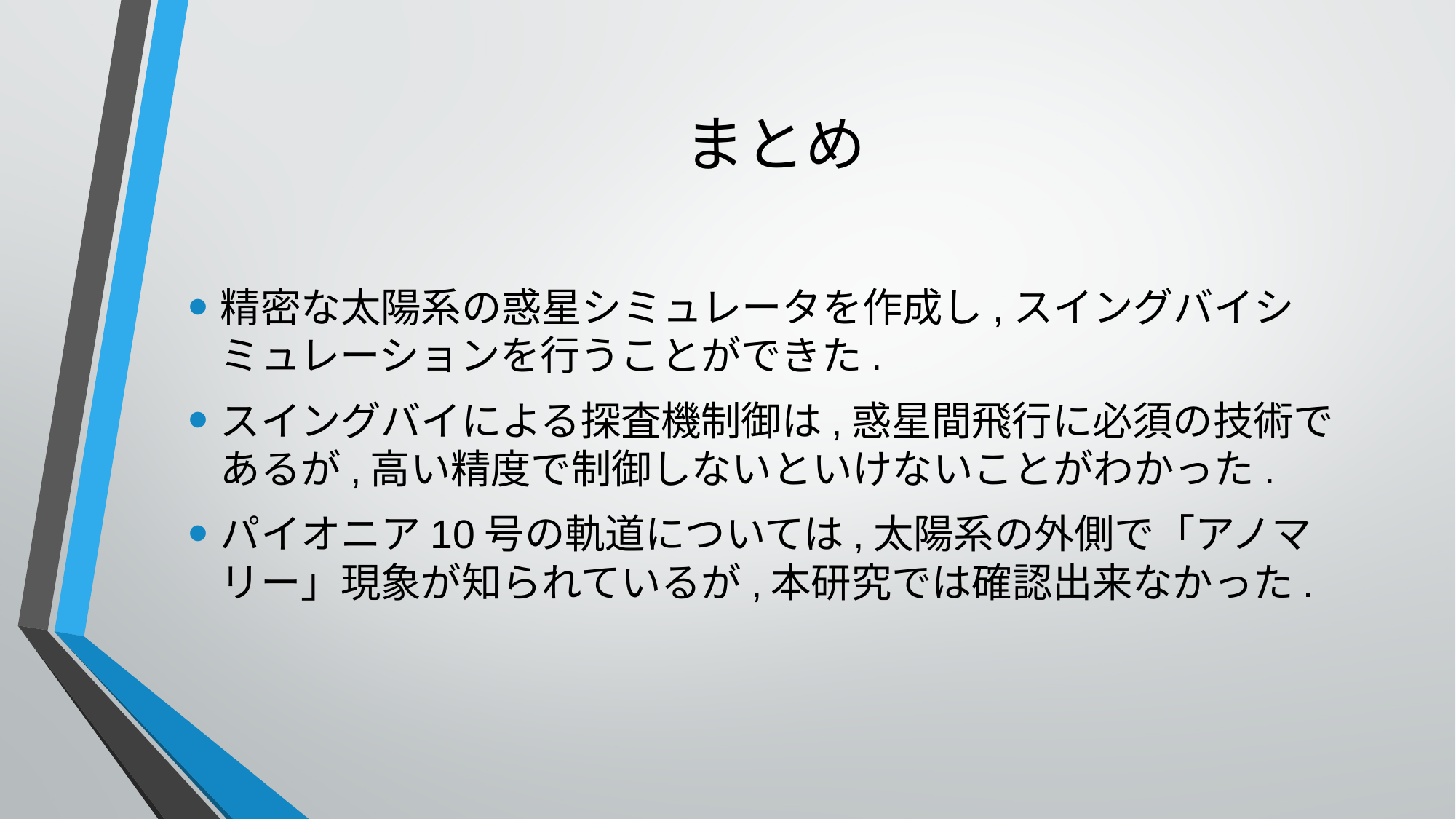

# まとめ

精密な太陽系の惑星シミュレータを作成し,スイングバイシミュレーションを行うことができた.
スイングバイによる探査機制御は,惑星間飛行に必須の技術であるが,高い精度で制御しないといけないことがわかった.
パイオニア10号の軌道については,太陽系の外側で「アノマリー」現象が知られているが,本研究では確認出来なかった.